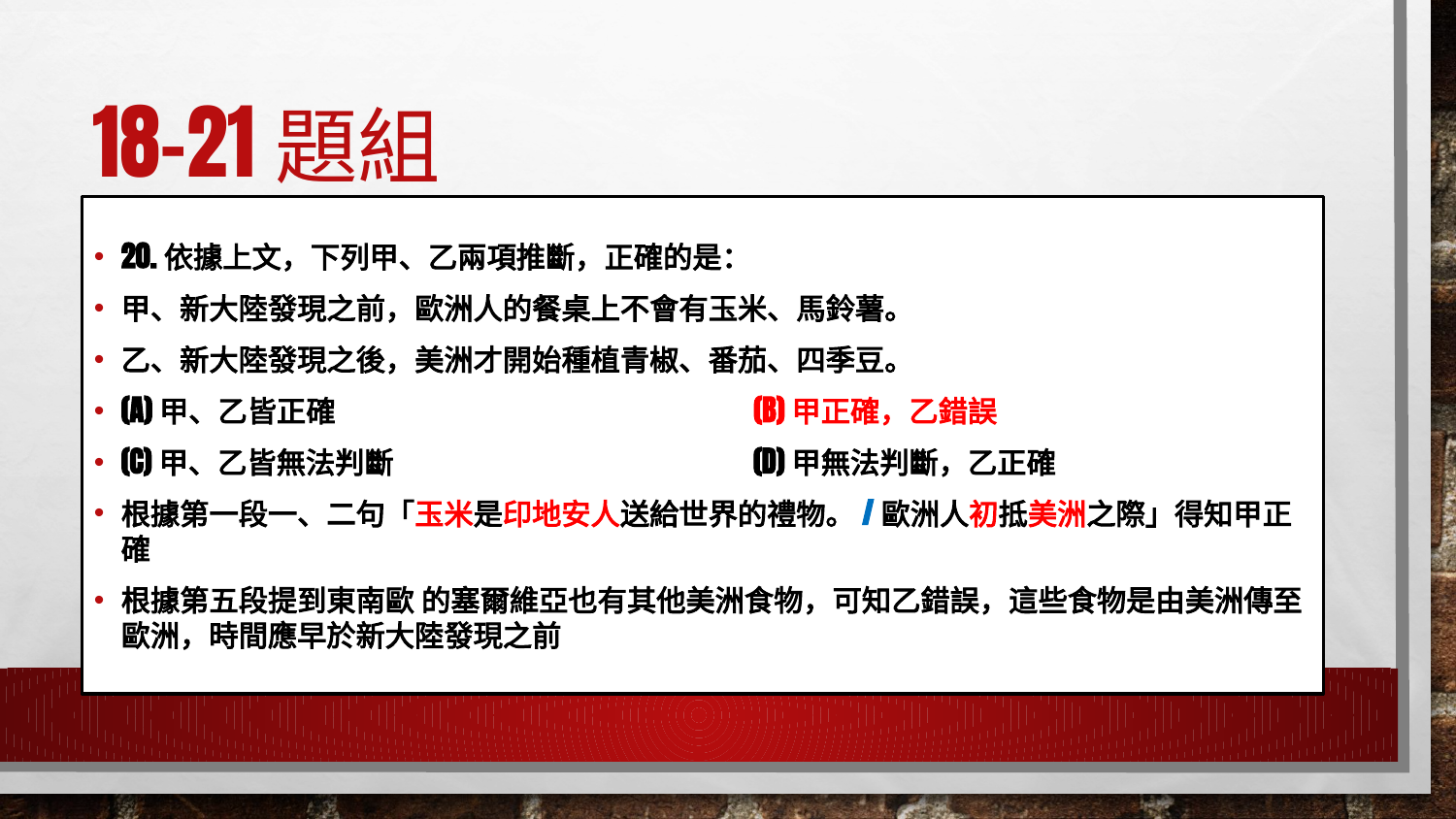

# 18-21題組
20.依據上文，下列甲、乙兩項推斷，正確的是：
甲、新大陸發現之前，歐洲人的餐桌上不會有玉米、馬鈴薯。
乙、新大陸發現之後，美洲才開始種植青椒、番茄、四季豆。
(A)甲、乙皆正確　　　　　　　　　　　　　　(B)甲正確，乙錯誤
(C)甲、乙皆無法判斷　　　　　　　　　　　　(D)甲無法判斷，乙正確
根據第一段一、二句「玉米是印地安人送給世界的禮物。/歐洲人初抵美洲之際」得知甲正確
根據第五段提到東南歐 的塞爾維亞也有其他美洲食物，可知乙錯誤，這些食物是由美洲傳至歐洲，時間應早於新大陸發現之前